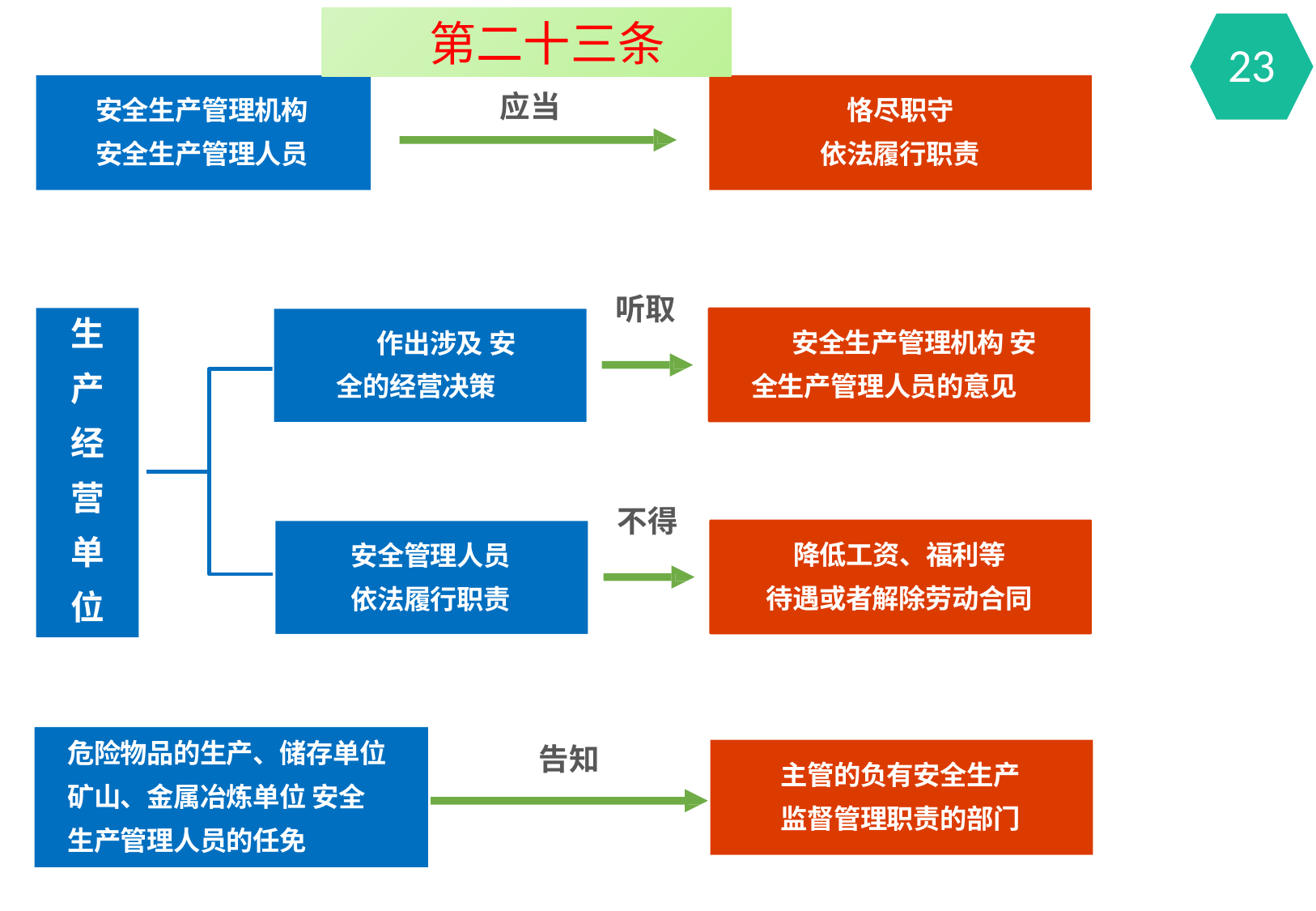

第二十三条

23

安全生产管理机构 安全生产管理人员
恪尽职守 依法履行职责
应当

听取
生 产 经 营 单 位

安全生产管理机构 安全生产管理人员的意见
作出涉及 安全的经营决策

不得

降低工资、福利等 待遇或者解除劳动合同
安全管理人员
依法履行职责

危险物品的生产、储存单位 矿山、金属冶炼单位 安全生产管理人员的任免

告知
主管的负有安全生产 监督管理职责的部门